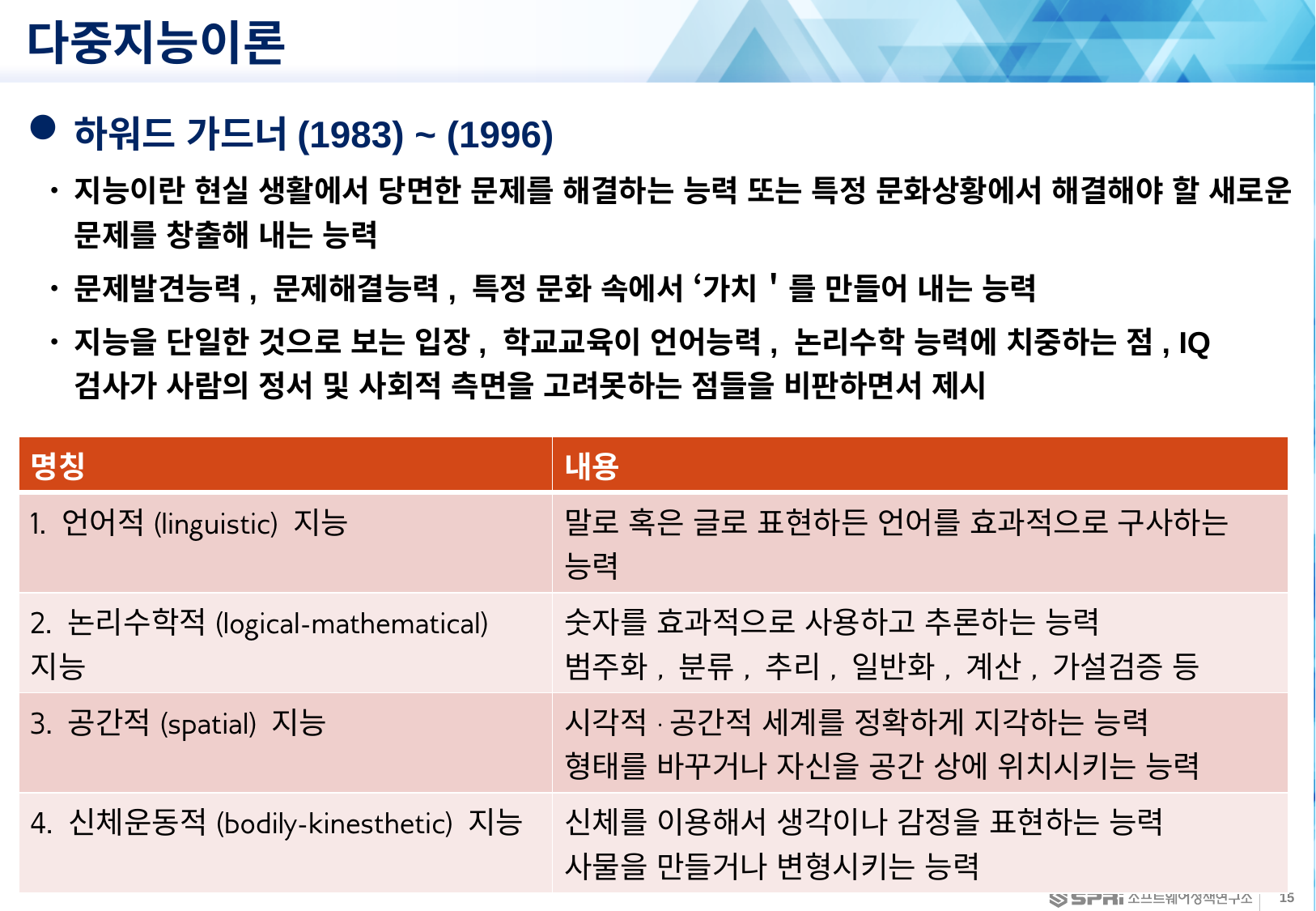

# 다중지능이론
하워드 가드너(1983) ~ (1996)
지능이란 현실 생활에서 당면한 문제를 해결하는 능력 또는 특정 문화상황에서 해결해야 할 새로운 문제를 창출해 내는 능력
문제발견능력, 문제해결능력, 특정 문화 속에서 ‘가치＇를 만들어 내는 능력
지능을 단일한 것으로 보는 입장, 학교교육이 언어능력, 논리수학 능력에 치중하는 점, IQ검사가 사람의 정서 및 사회적 측면을 고려못하는 점들을 비판하면서 제시

| 명칭 | 내용 |
| --- | --- |
| 1. 언어적(linguistic) 지능 | 말로 혹은 글로 표현하든 언어를 효과적으로 구사하는 능력 |
| 2. 논리수학적(logical-mathematical) 지능 | 숫자를 효과적으로 사용하고 추론하는 능력 범주화, 분류, 추리, 일반화, 계산, 가설검증 등 |
| 3. 공간적(spatial) 지능 | 시각적·공간적 세계를 정확하게 지각하는 능력 형태를 바꾸거나 자신을 공간 상에 위치시키는 능력 |
| 4. 신체운동적(bodily-kinesthetic) 지능 | 신체를 이용해서 생각이나 감정을 표현하는 능력 사물을 만들거나 변형시키는 능력 |